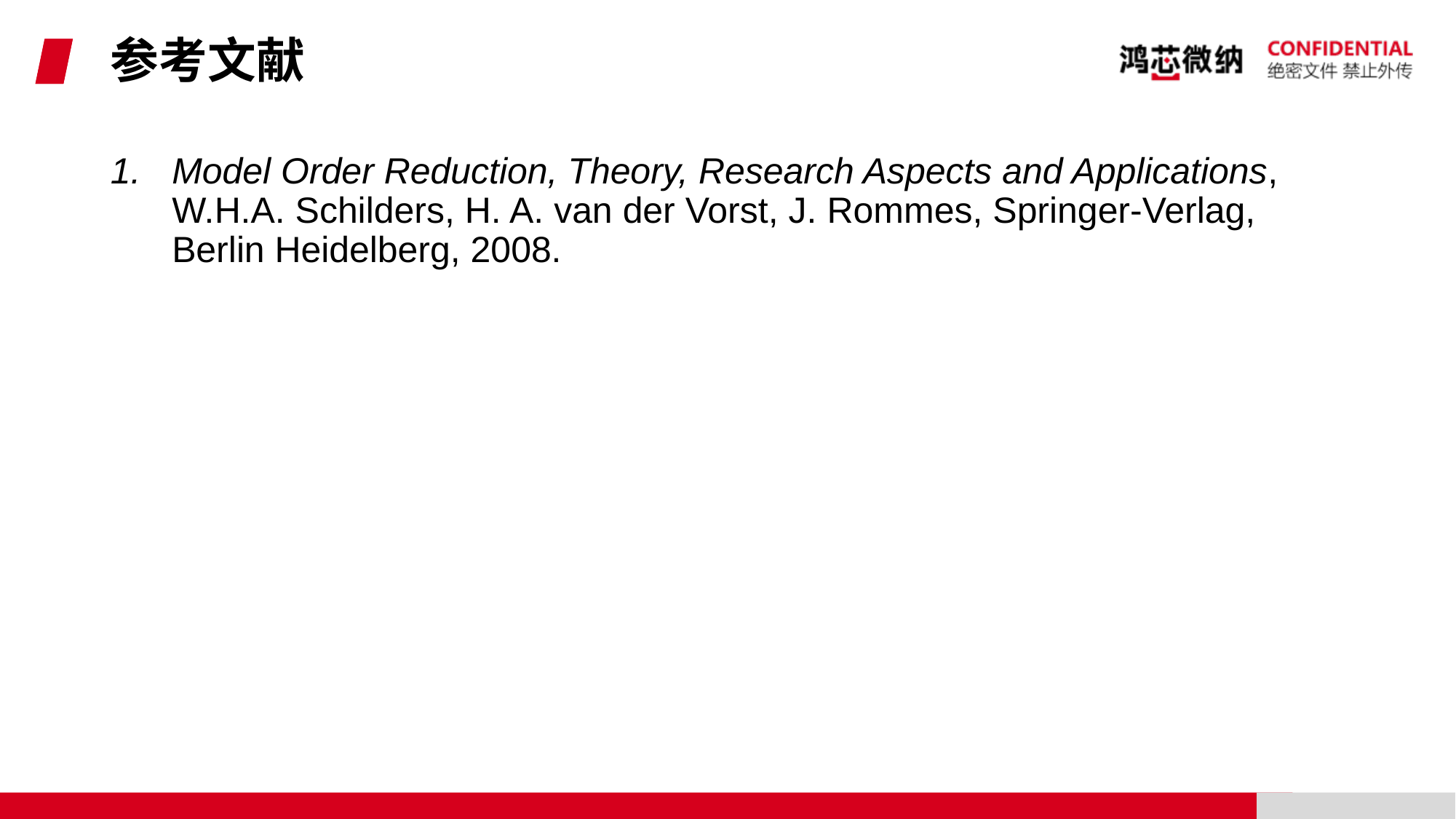

# 参考文献
Model Order Reduction, Theory, Research Aspects and Applications, W.H.A. Schilders, H. A. van der Vorst, J. Rommes, Springer-Verlag, Berlin Heidelberg, 2008.